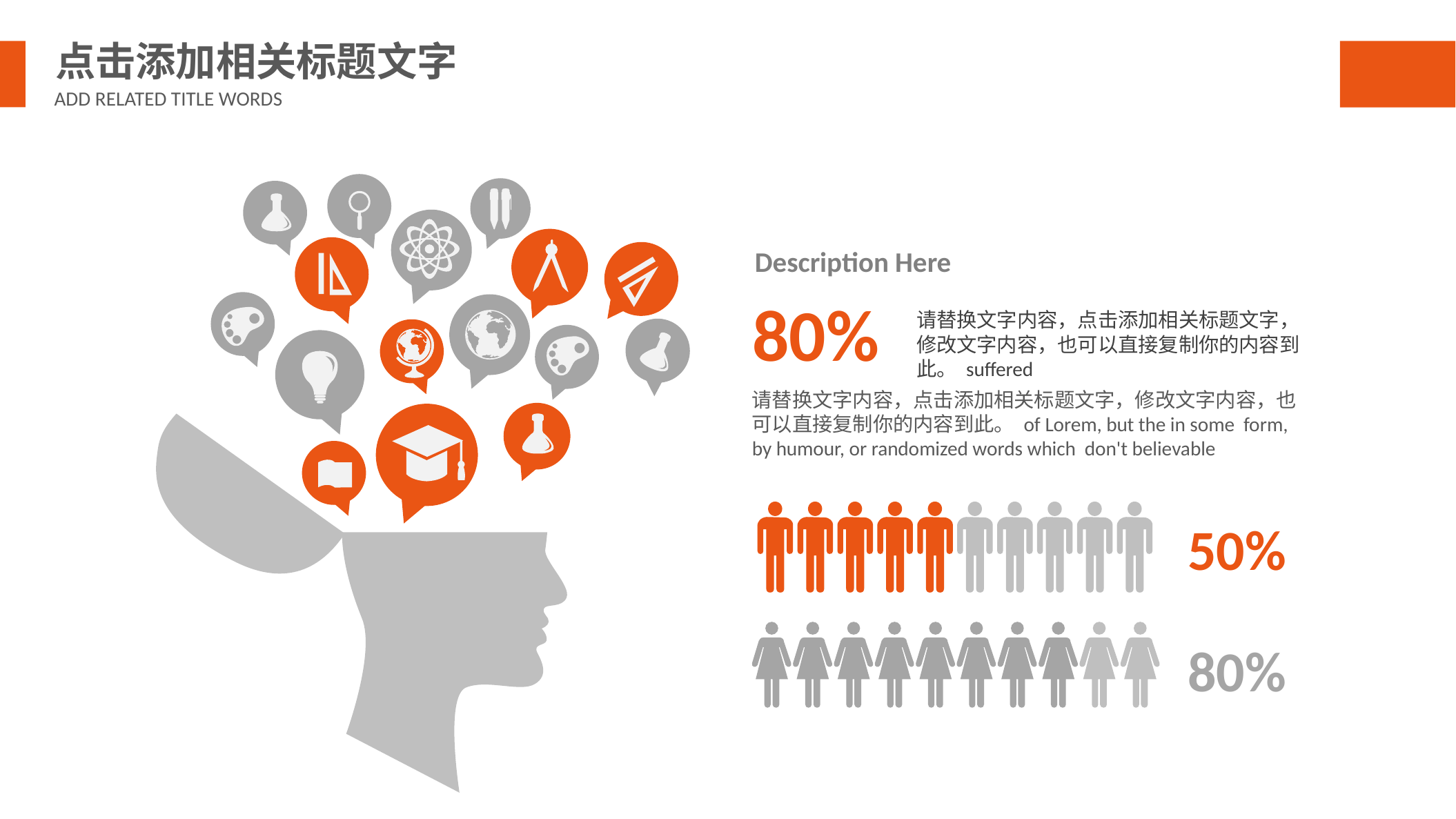

点击添加相关标题文字

ADD RELATED TITLE WORDS

Description Here
80%
请替换文字内容，点击添加相关标题文字，修改文字内容，也可以直接复制你的内容到此。 suffered
请替换文字内容，点击添加相关标题文字，修改文字内容，也可以直接复制你的内容到此。 of Lorem, but the in some  form, by humour, or randomized words which  don't believable

50%

80%